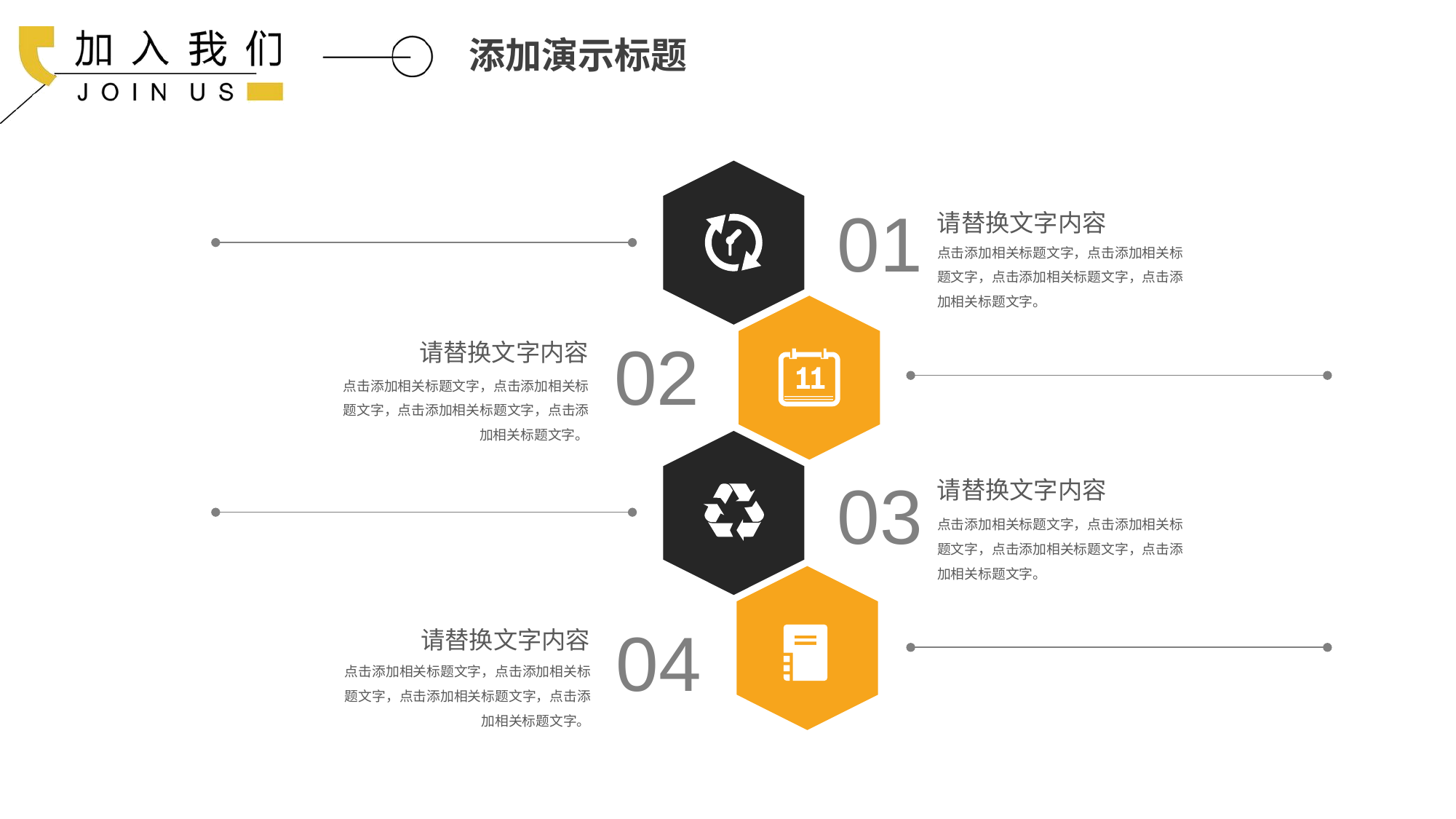

请替换文字内容
点击添加相关标题文字，点击添加相关标题文字，点击添加相关标题文字，点击添加相关标题文字。
01

请替换文字内容
点击添加相关标题文字，点击添加相关标题文字，点击添加相关标题文字，点击添加相关标题文字。
02

请替换文字内容
点击添加相关标题文字，点击添加相关标题文字，点击添加相关标题文字，点击添加相关标题文字。
03

请替换文字内容
点击添加相关标题文字，点击添加相关标题文字，点击添加相关标题文字，点击添加相关标题文字。
04